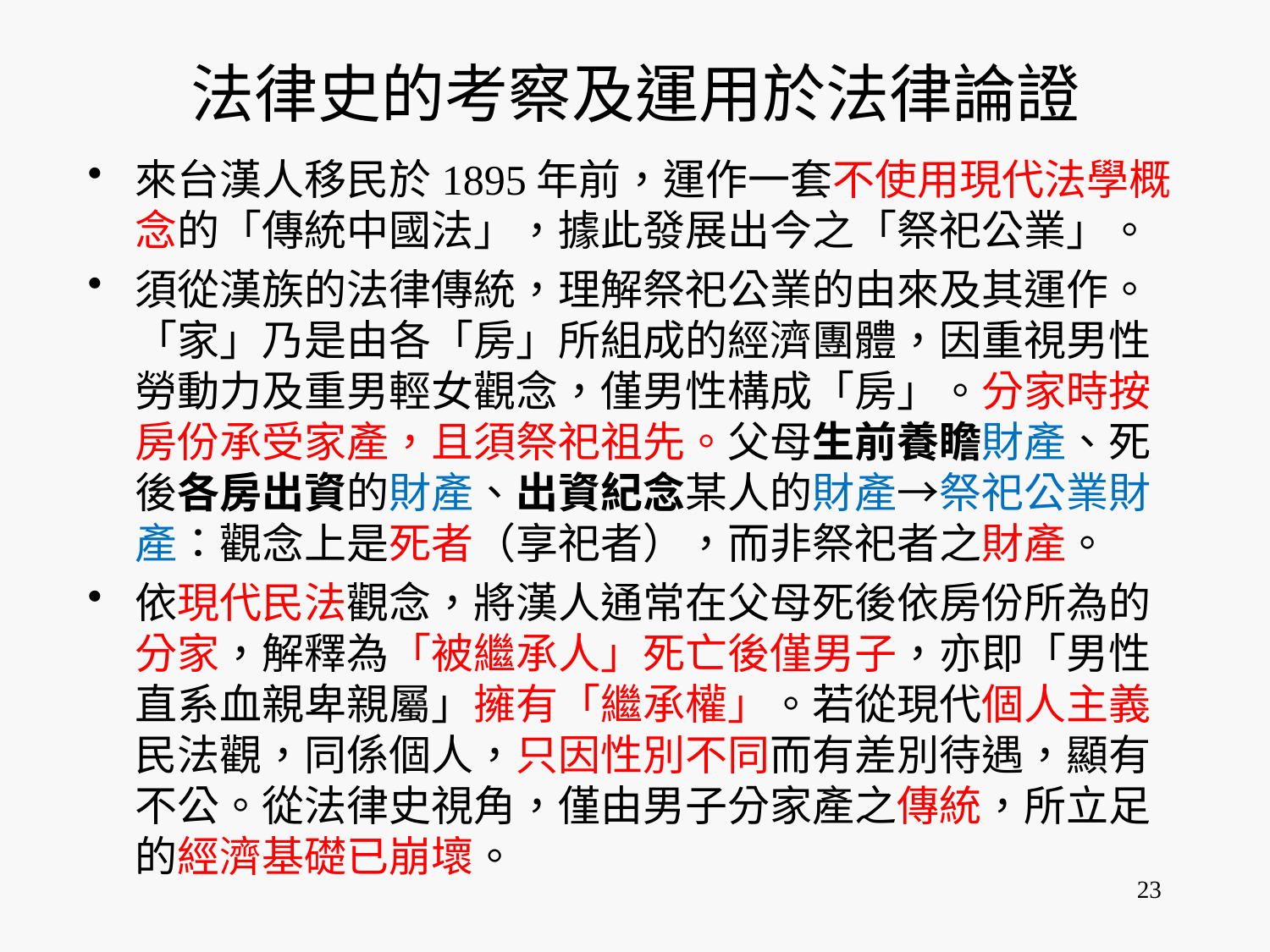

# 法律史的考察及運用於法律論證
來台漢人移民於1895年前，運作一套不使用現代法學概念的「傳統中國法」，據此發展出今之「祭祀公業」。
須從漢族的法律傳統，理解祭祀公業的由來及其運作。「家」乃是由各「房」所組成的經濟團體，因重視男性勞動力及重男輕女觀念，僅男性構成「房」。分家時按房份承受家產，且須祭祀祖先。父母生前養瞻財產、死後各房出資的財產、出資紀念某人的財產→祭祀公業財產：觀念上是死者（享祀者），而非祭祀者之財產。
依現代民法觀念，將漢人通常在父母死後依房份所為的分家，解釋為「被繼承人」死亡後僅男子，亦即「男性直系血親卑親屬」擁有「繼承權」。若從現代個人主義民法觀，同係個人，只因性別不同而有差別待遇，顯有不公。從法律史視角，僅由男子分家產之傳統，所立足的經濟基礎已崩壞。
23